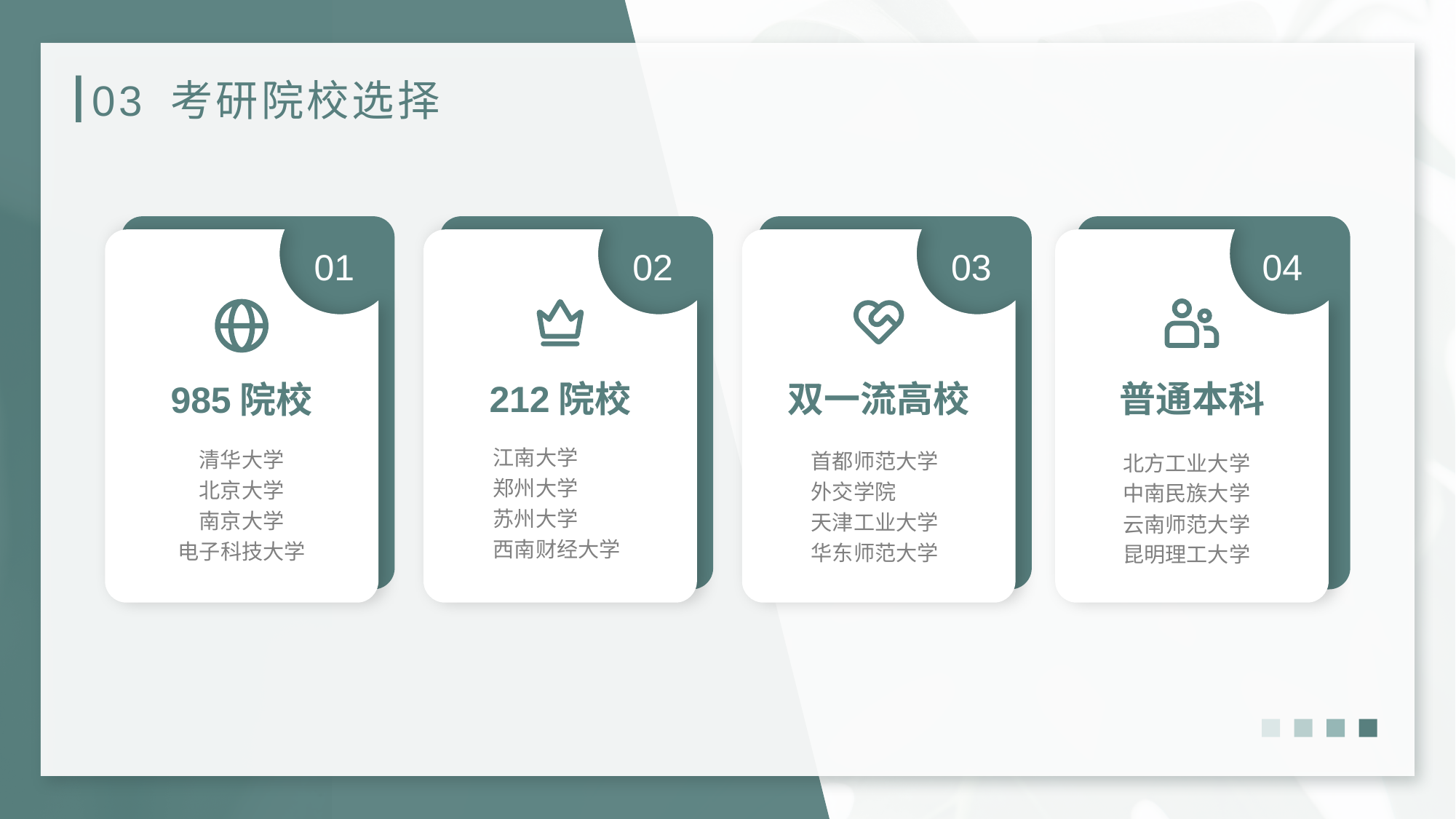

# 03 考研院校选择

01
02
03
04

双一流高校
普通本科
212院校
985院校
江南大学
郑州大学
苏州大学
西南财经大学
清华大学
北京大学
南京大学
电子科技大学
首都师范大学
外交学院
天津工业大学
华东师范大学
北方工业大学
中南民族大学
云南师范大学
昆明理工大学